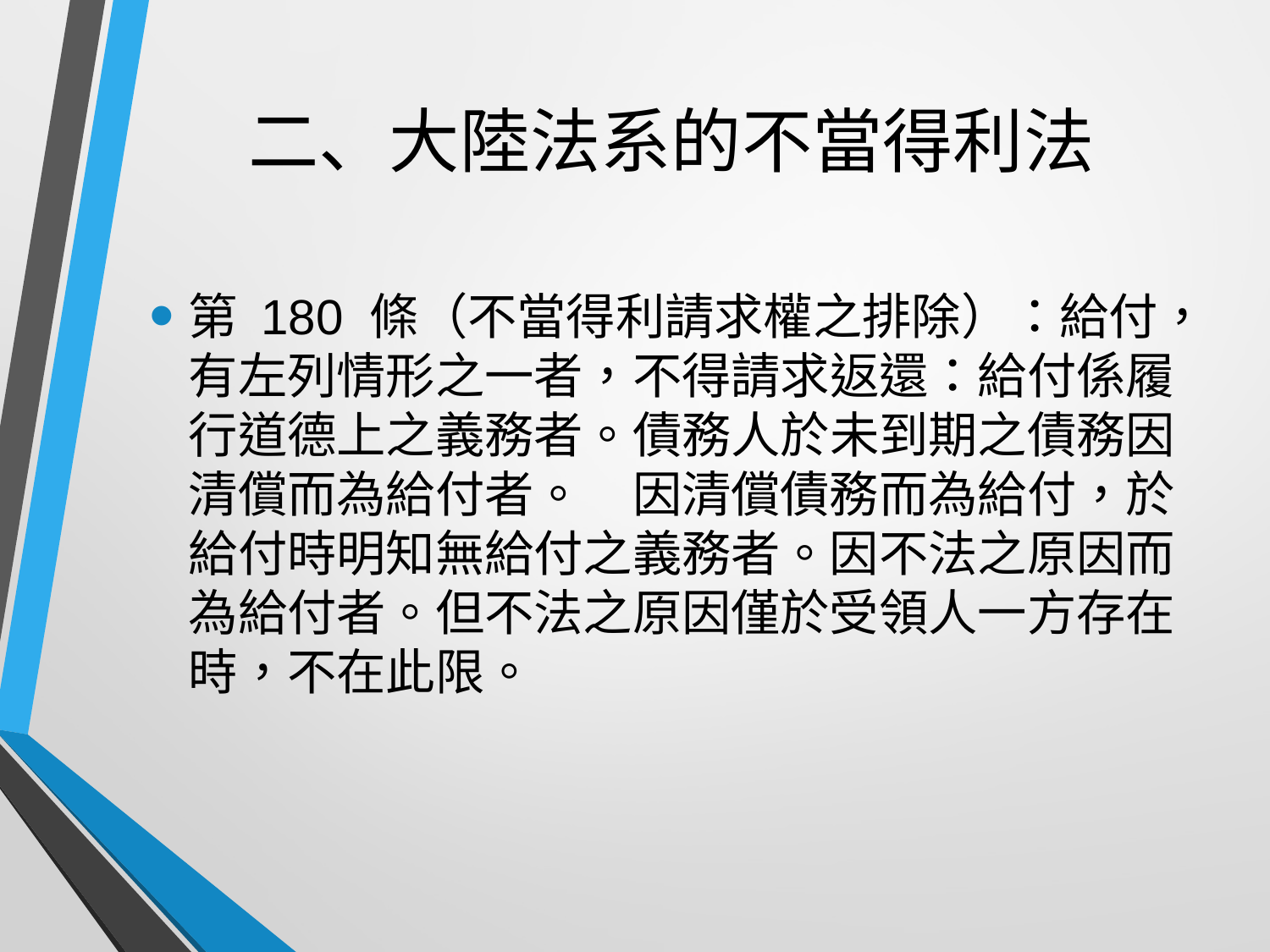

# 二、大陸法系的不當得利法
第 180 條（不當得利請求權之排除）：給付，有左列情形之一者，不得請求返還：給付係履行道德上之義務者。債務人於未到期之債務因清償而為給付者。　因清償債務而為給付，於給付時明知無給付之義務者。因不法之原因而為給付者。但不法之原因僅於受領人一方存在時，不在此限。